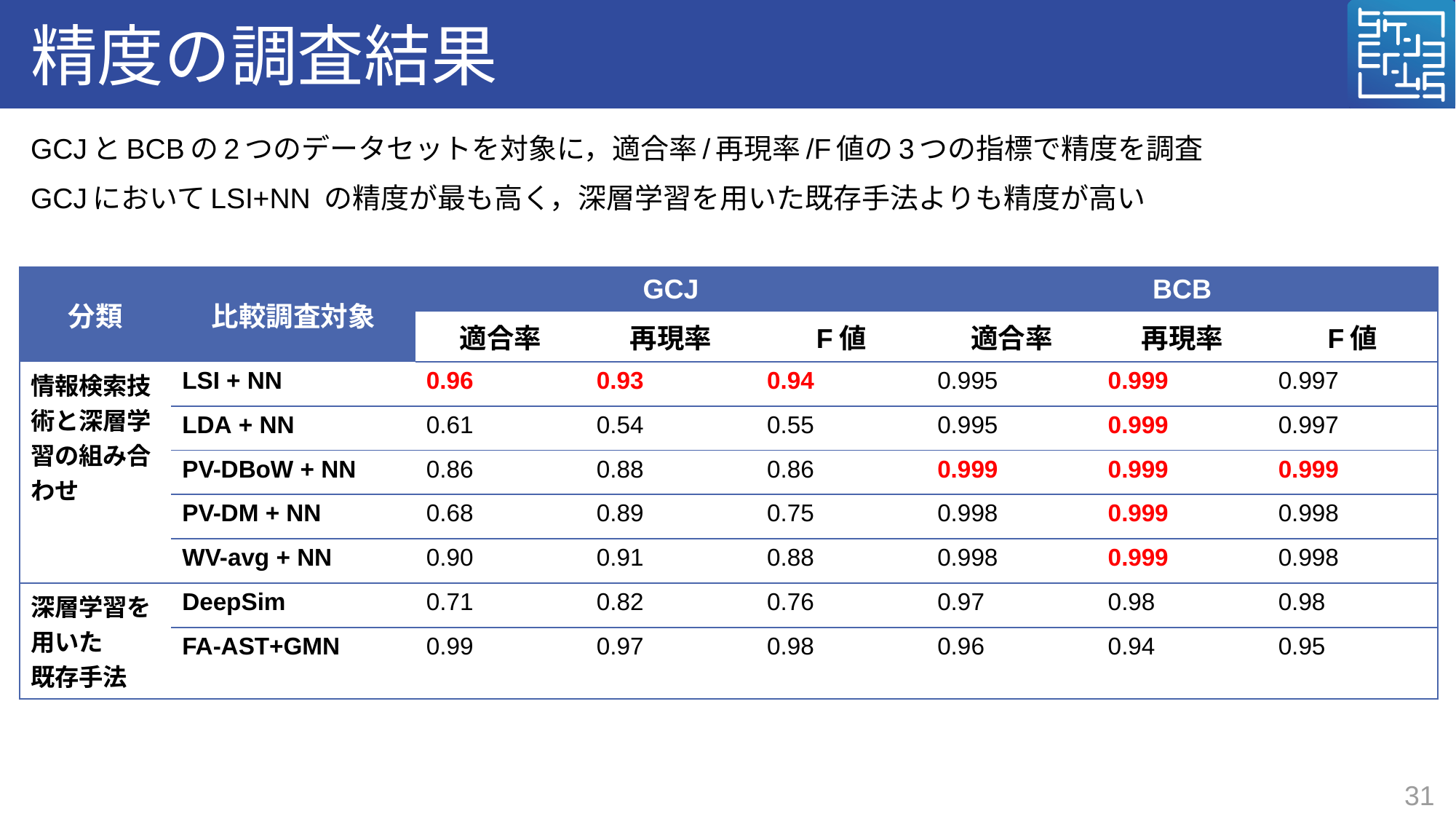

# 精度の調査結果
GCJとBCBの2つのデータセットを対象に，適合率/再現率/F値の3つの指標で精度を調査
GCJにおいてLSI+NN の精度が最も高く，深層学習を用いた既存手法よりも精度が高い
| 分類 | 比較調査対象 | GCJ |  |  | BCB |  |  |
| --- | --- | --- | --- | --- | --- | --- | --- |
|  |  | 適合率 | 再現率 | F値 | 適合率 | 再現率 | F値 |
| 情報検索技術と深層学習の組み合わせ | LSI + NN | 0.96 | 0.93 | 0.94 | 0.995 | 0.999 | 0.997 |
|  | LDA + NN | 0.61 | 0.54 | 0.55 | 0.995 | 0.999 | 0.997 |
|  | PV-DBoW + NN | 0.86 | 0.88 | 0.86 | 0.999 | 0.999 | 0.999 |
|  | PV-DM + NN | 0.68 | 0.89 | 0.75 | 0.998 | 0.999 | 0.998 |
|  | WV-avg + NN | 0.90 | 0.91 | 0.88 | 0.998 | 0.999 | 0.998 |
| 深層学習を用いた 既存手法 | DeepSim | 0.71 | 0.82 | 0.76 | 0.97 | 0.98 | 0.98 |
|  | FA-AST+GMN | 0.99 | 0.97 | 0.98 | 0.96 | 0.94 | 0.95 |
31